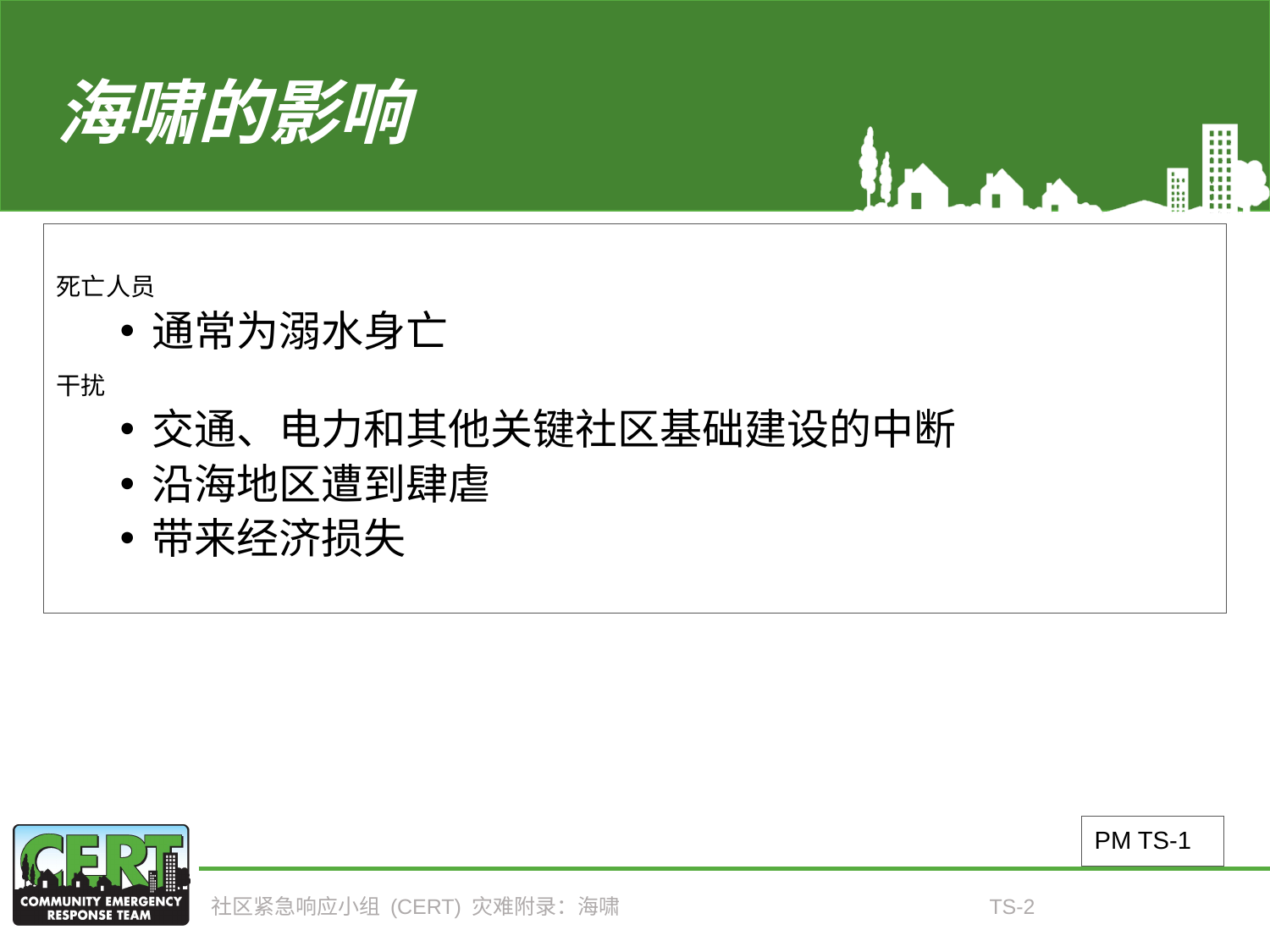

# 海啸的影响
死亡人员
通常为溺水身亡
干扰
交通、电力和其他关键社区基础建设的中断
沿海地区遭到肆虐
带来经济损失
PM TS-1
社区紧急响应小组 (CERT) 灾难附录：海啸
TS-2